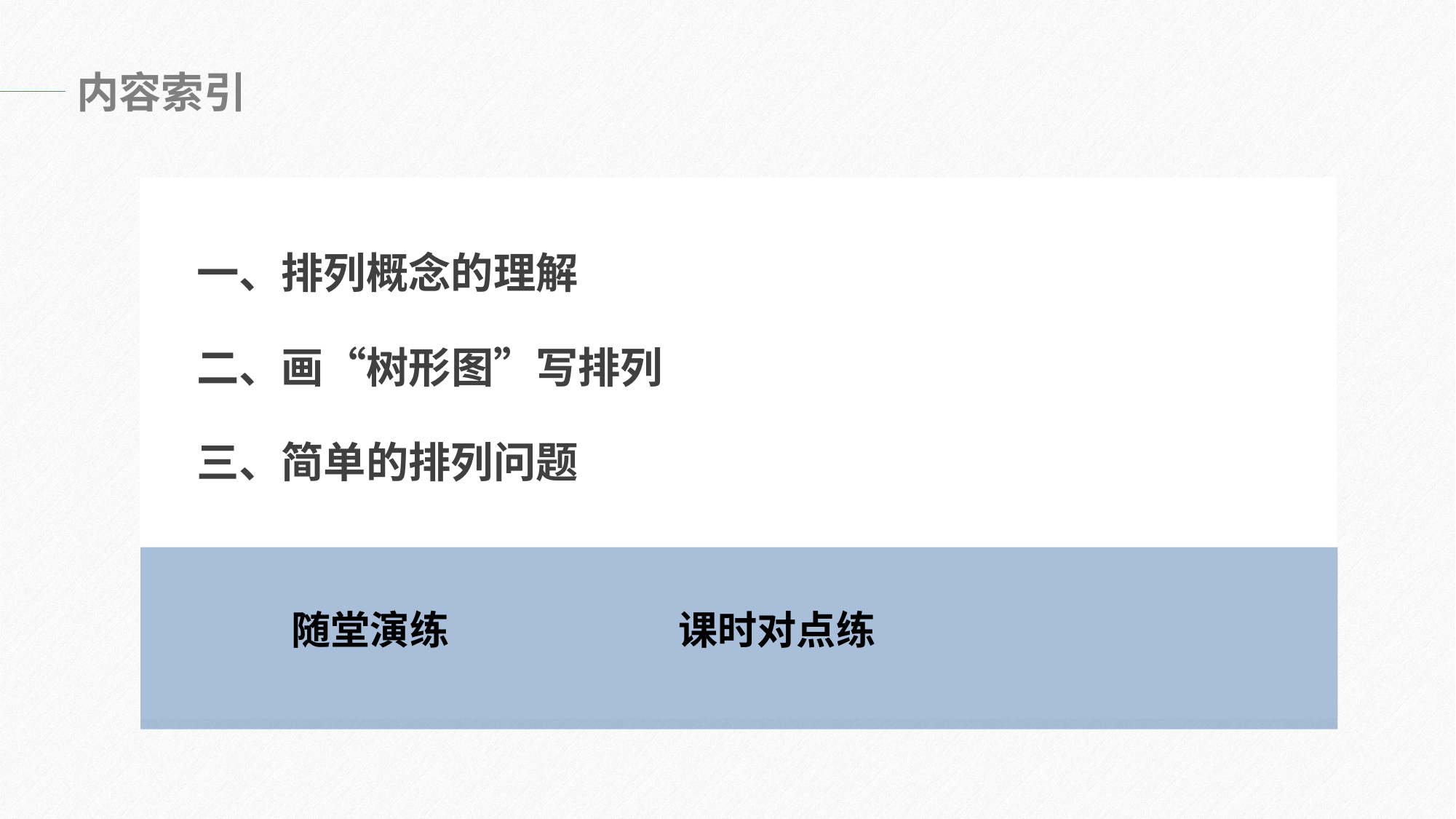

内容索引

一、排列概念的理解
二、画“树形图”写排列
三、简单的排列问题

随堂演练
课时对点练